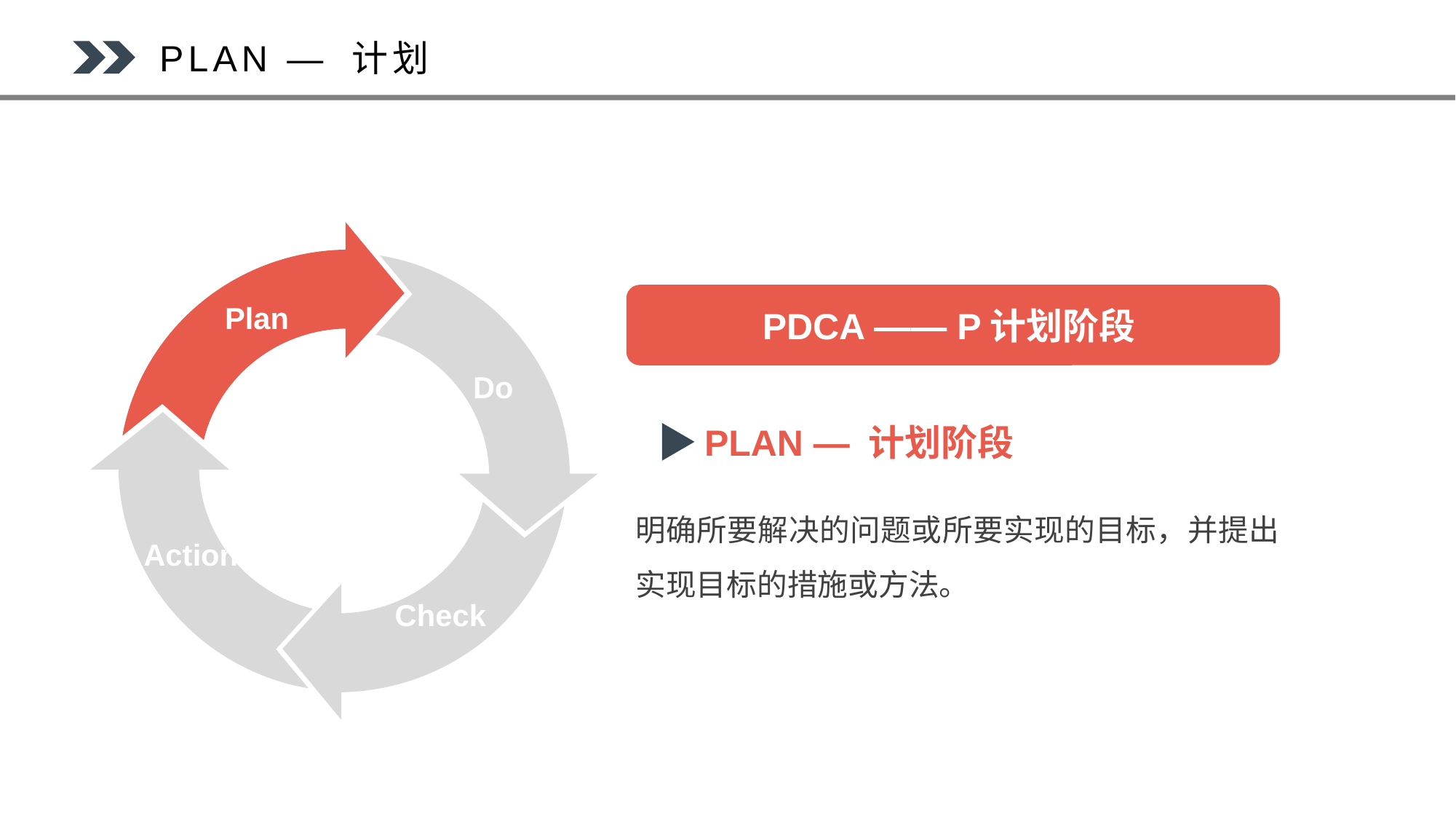

PLAN — 计划

Plan
Do

Action
Check
PDCA —— P计划阶段
PLAN — 计划阶段

明确所要解决的问题或所要实现的目标，并提出实现目标的措施或方法。